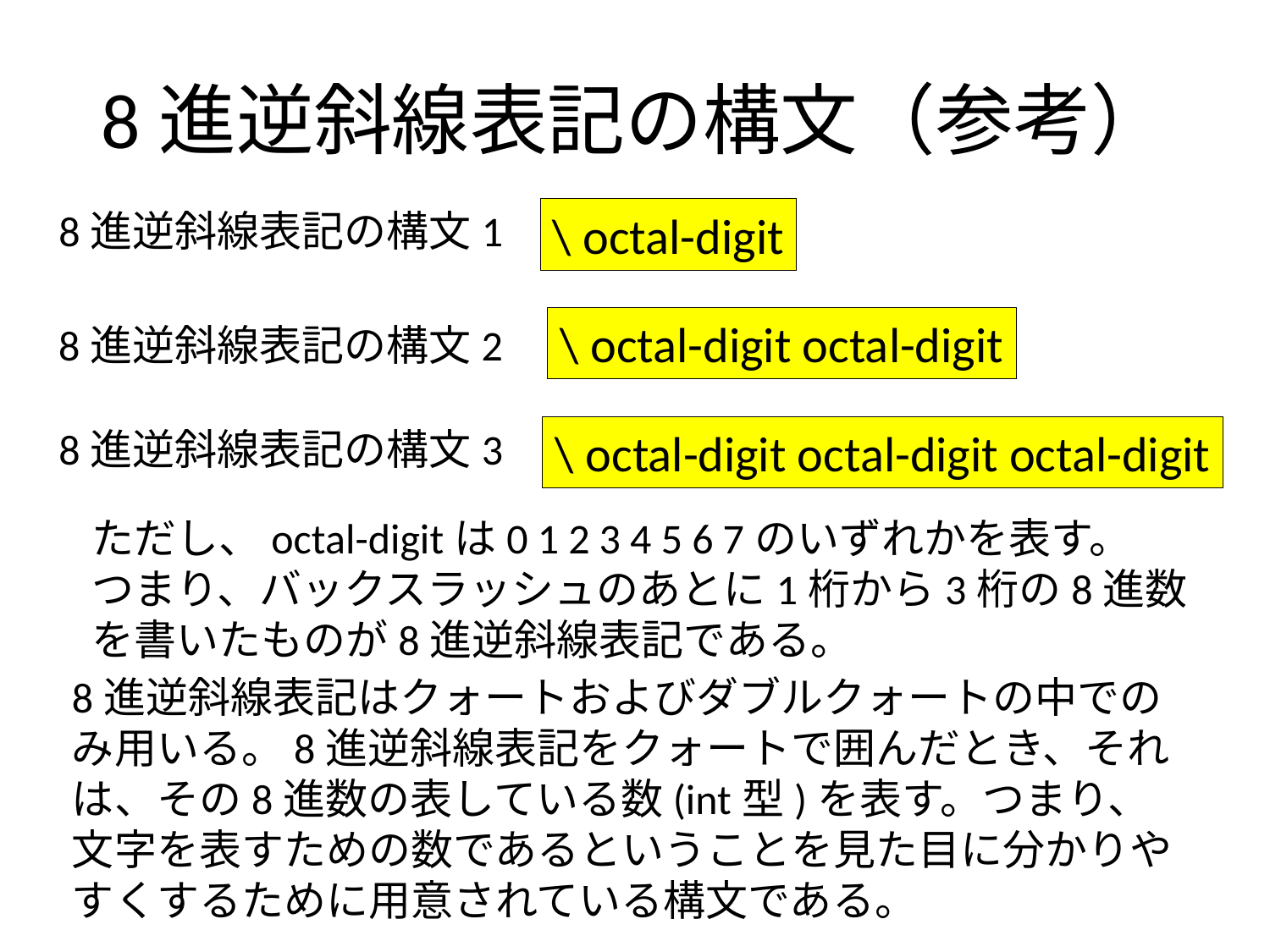

# 8進逆斜線表記の構文（参考）
8進逆斜線表記の構文1
\ octal-digit
\ octal-digit octal-digit
8進逆斜線表記の構文2
8進逆斜線表記の構文3
\ octal-digit octal-digit octal-digit
ただし、octal-digitは0 1 2 3 4 5 6 7のいずれかを表す。
つまり、バックスラッシュのあとに1桁から3桁の8進数を書いたものが8進逆斜線表記である。
8進逆斜線表記はクォートおよびダブルクォートの中でのみ用いる。8進逆斜線表記をクォートで囲んだとき、それは、その8進数の表している数(int型)を表す。つまり、文字を表すための数であるということを見た目に分かりやすくするために用意されている構文である。